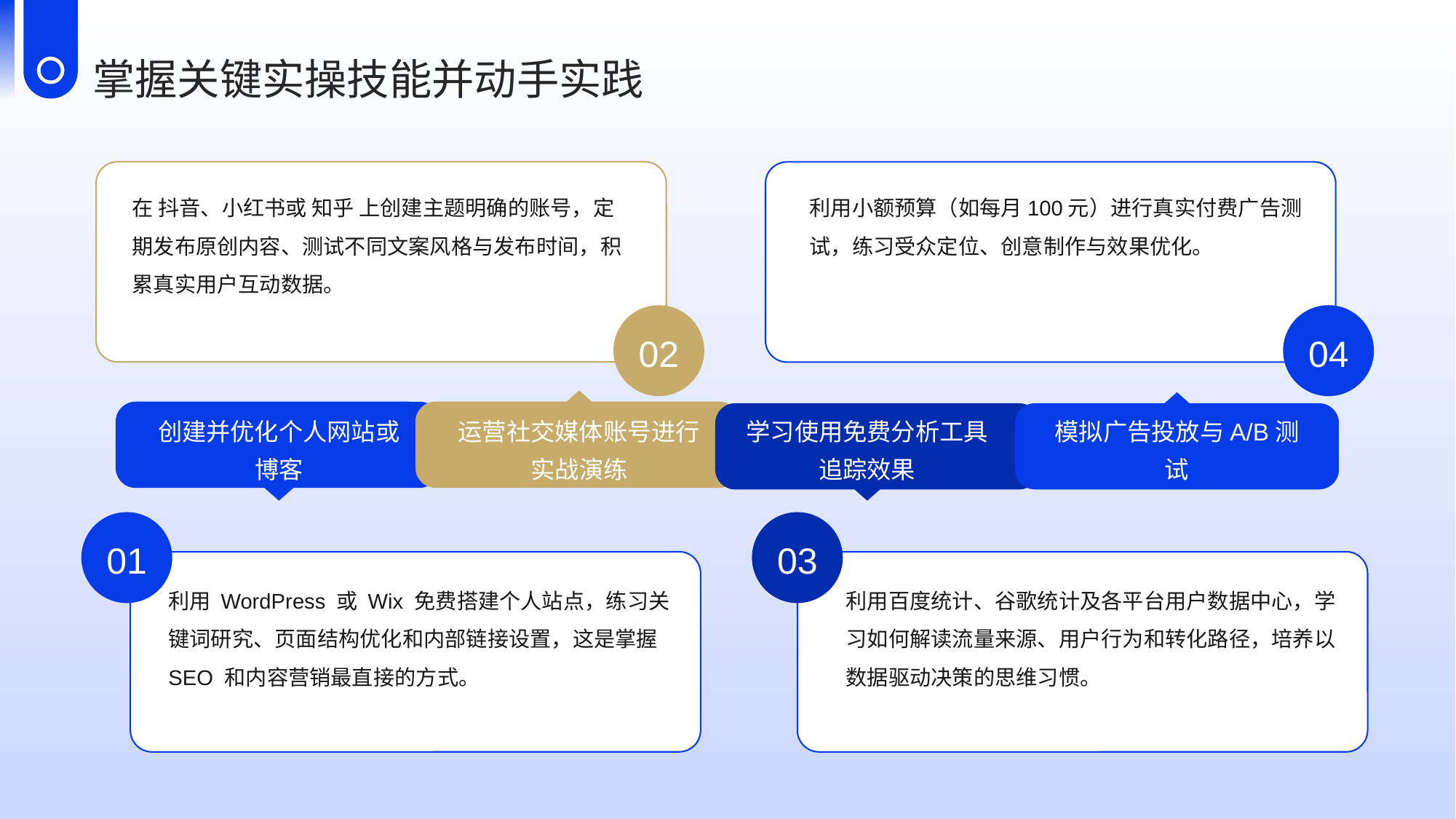

掌握关键实操技能并动手实践

在 抖音、小红书或 知乎 上创建主题明确的账号，定期发布原创内容、测试不同文案风格与发布时间，积累真实用户互动数据。
利用小额预算（如每月100元）进行真实付费广告测试，练习受众定位、创意制作与效果优化。

02
04

创建并优化个人网站或博客
运营社交媒体账号进行实战演练
学习使用免费分析工具追踪效果
模拟广告投放与A/B测试

01
03

利用 WordPress 或 Wix 免费搭建个人站点，练习关键词研究、页面结构优化和内部链接设置，这是掌握 SEO 和内容营销最直接的方式。
利用百度统计、谷歌统计及各平台用户数据中心，学习如何解读流量来源、用户行为和转化路径，培养以数据驱动决策的思维习惯。